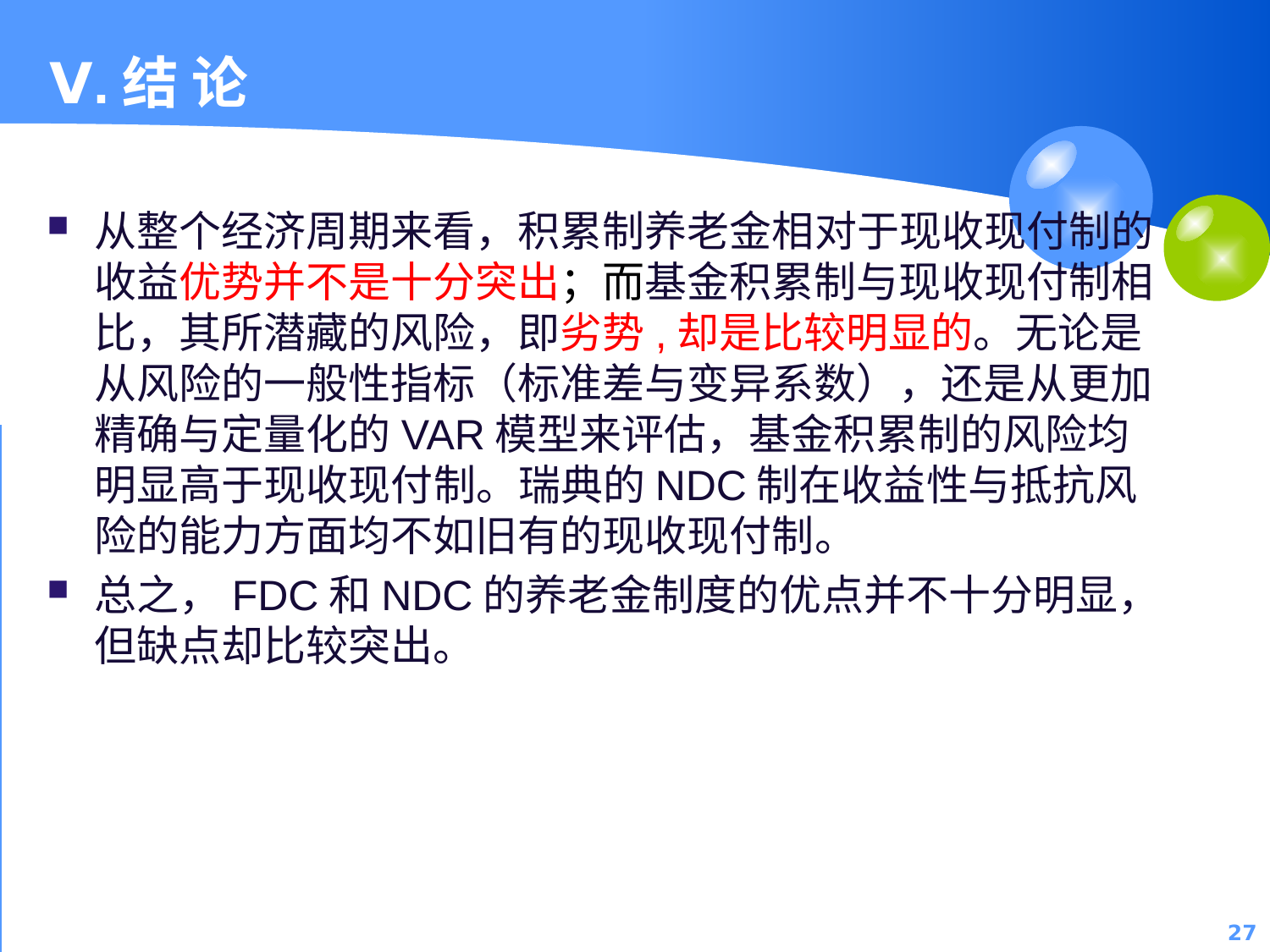

27
# Ⅴ.结 论
从整个经济周期来看，积累制养老金相对于现收现付制的收益优势并不是十分突出；而基金积累制与现收现付制相比，其所潜藏的风险，即劣势,却是比较明显的。无论是从风险的一般性指标（标准差与变异系数），还是从更加精确与定量化的VAR模型来评估，基金积累制的风险均明显高于现收现付制。瑞典的NDC制在收益性与抵抗风险的能力方面均不如旧有的现收现付制。
总之，FDC和NDC的养老金制度的优点并不十分明显，但缺点却比较突出。